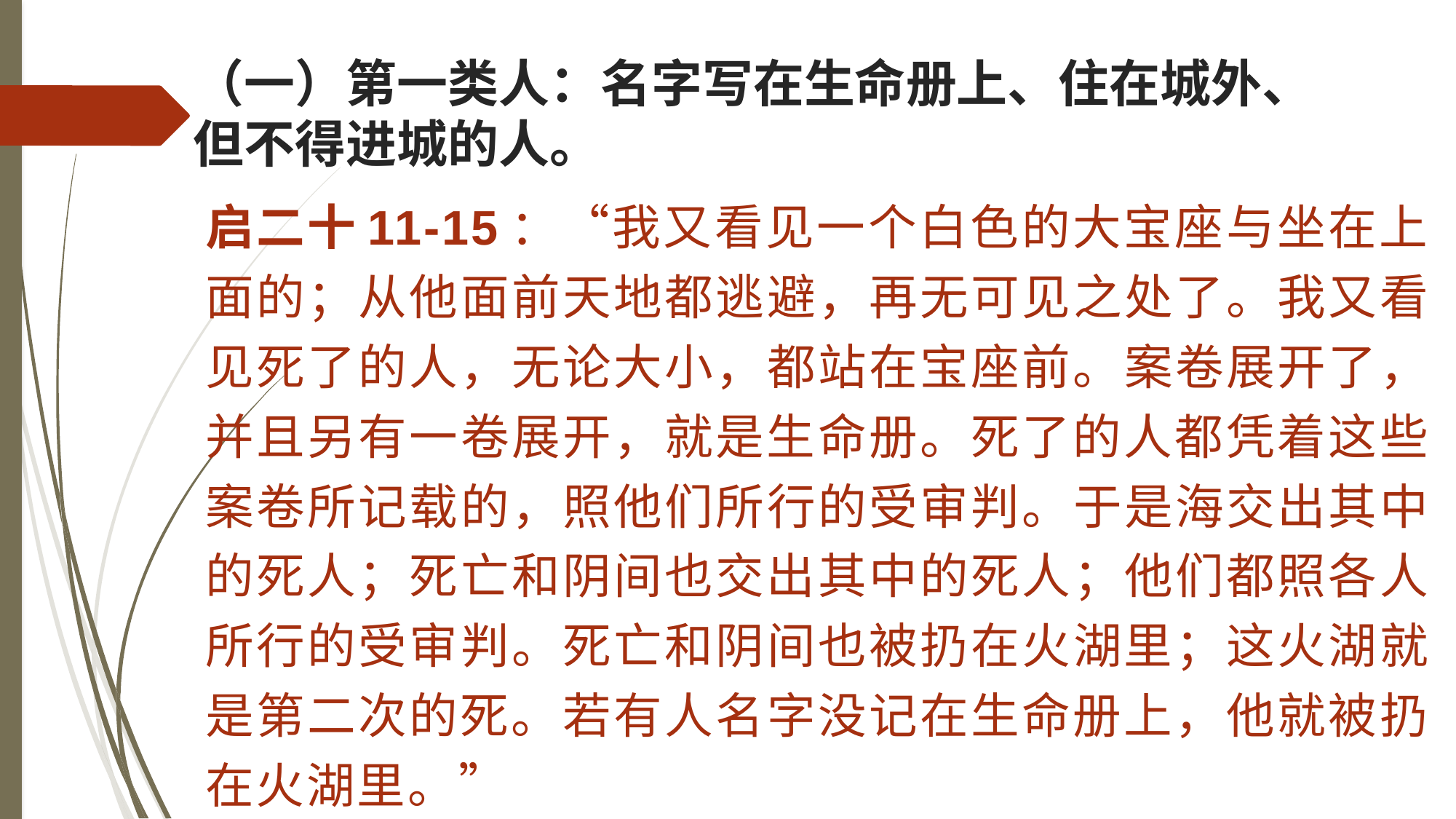

# （一）第一类人：名字写在生命册上、住在城外、但不得进城的人。
启二十11-15：“我又看见一个白色的大宝座与坐在上面的；从他面前天地都逃避，再无可见之处了。我又看见死了的人，无论大小，都站在宝座前。案卷展开了，并且另有一卷展开，就是生命册。死了的人都凭着这些案卷所记载的，照他们所行的受审判。于是海交出其中的死人；死亡和阴间也交出其中的死人；他们都照各人所行的受审判。死亡和阴间也被扔在火湖里；这火湖就是第二次的死。若有人名字没记在生命册上，他就被扔在火湖里。”